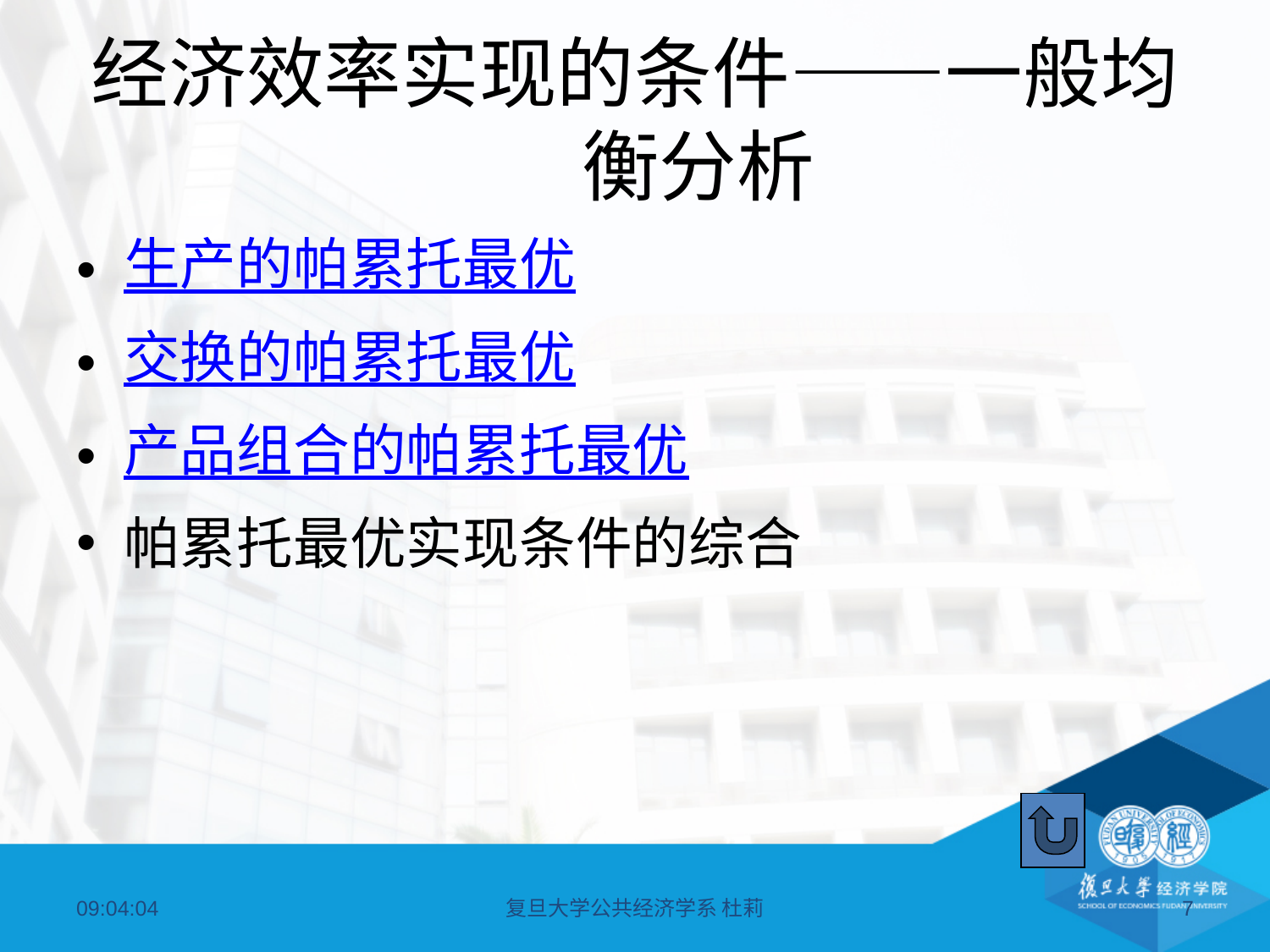

# 经济效率实现的条件——一般均衡分析
生产的帕累托最优
交换的帕累托最优
产品组合的帕累托最优
帕累托最优实现条件的综合

09:04:04
复旦大学公共经济学系 杜莉
7